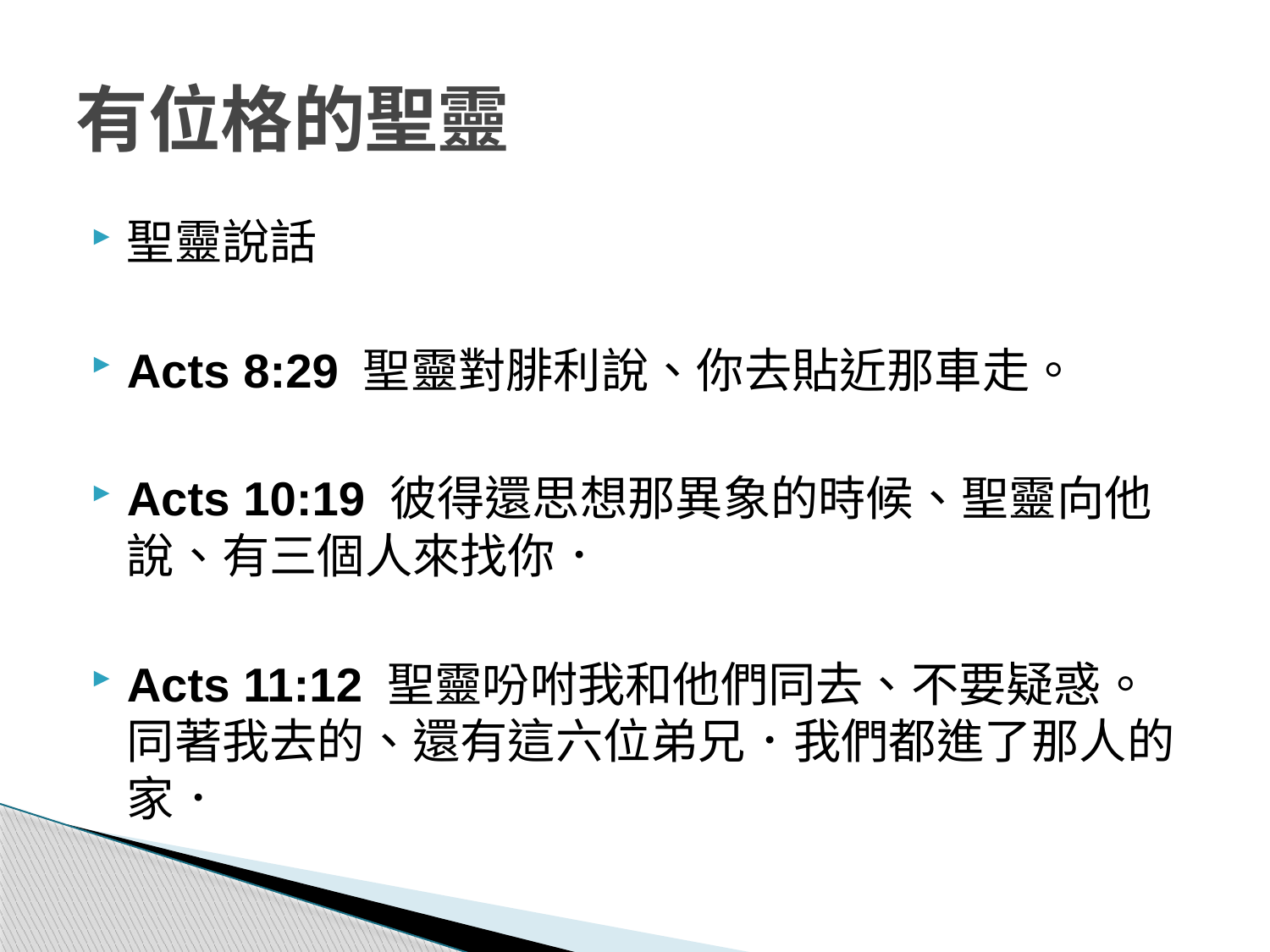

# 有位格的聖靈
聖靈說話

Acts 8:29 聖靈對腓利說、你去貼近那車走。

Acts 10:19 彼得還思想那異象的時候、聖靈向他說、有三個人來找你．

Acts 11:12 聖靈吩咐我和他們同去、不要疑惑。同著我去的、還有這六位弟兄．我們都進了那人的家．